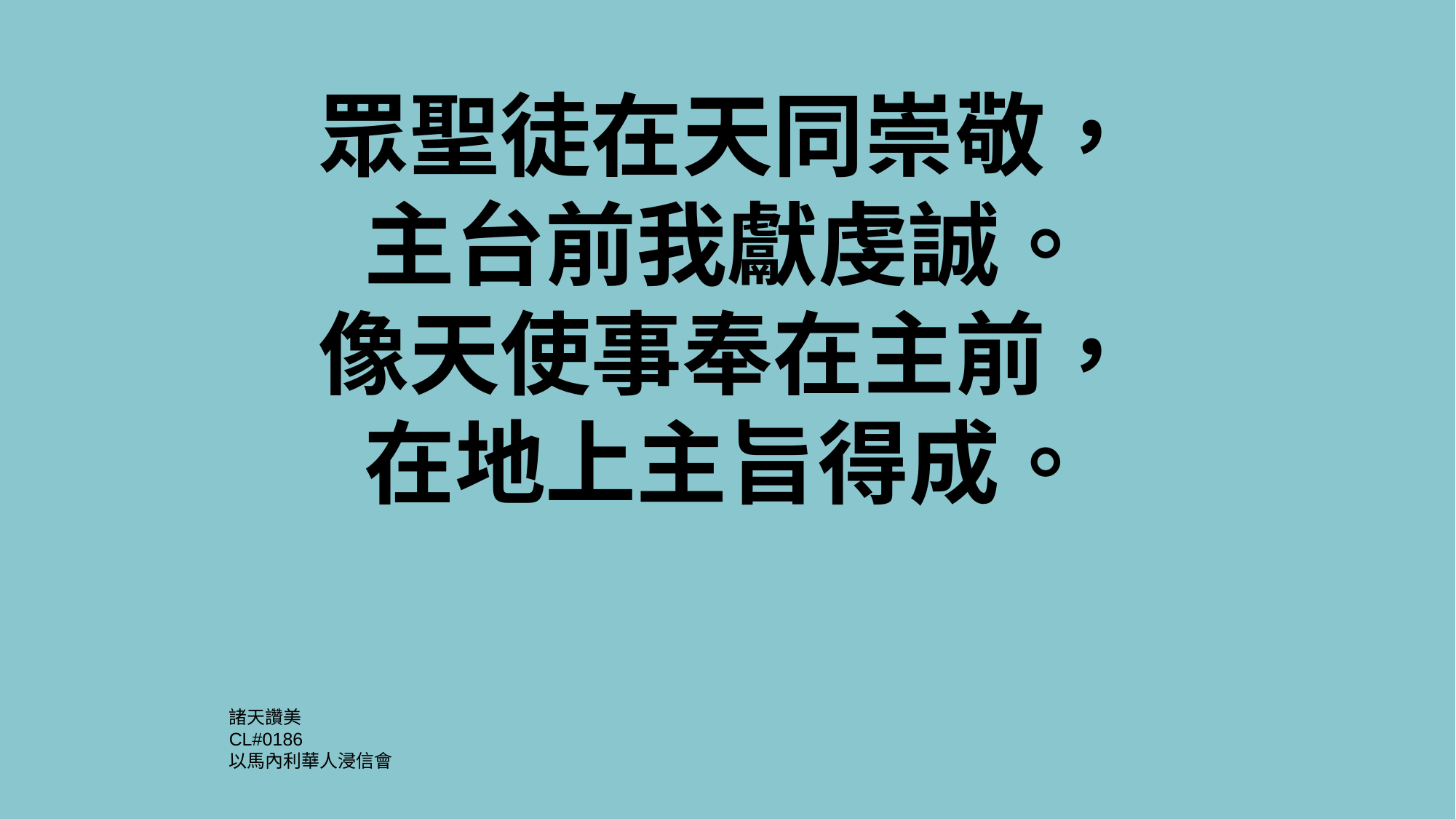

眾聖徒在天同崇敬，
主台前我獻虔誠。
像天使事奉在主前，
在地上主旨得成。
諸天讚美
CL#0186
以馬內利華人浸信會